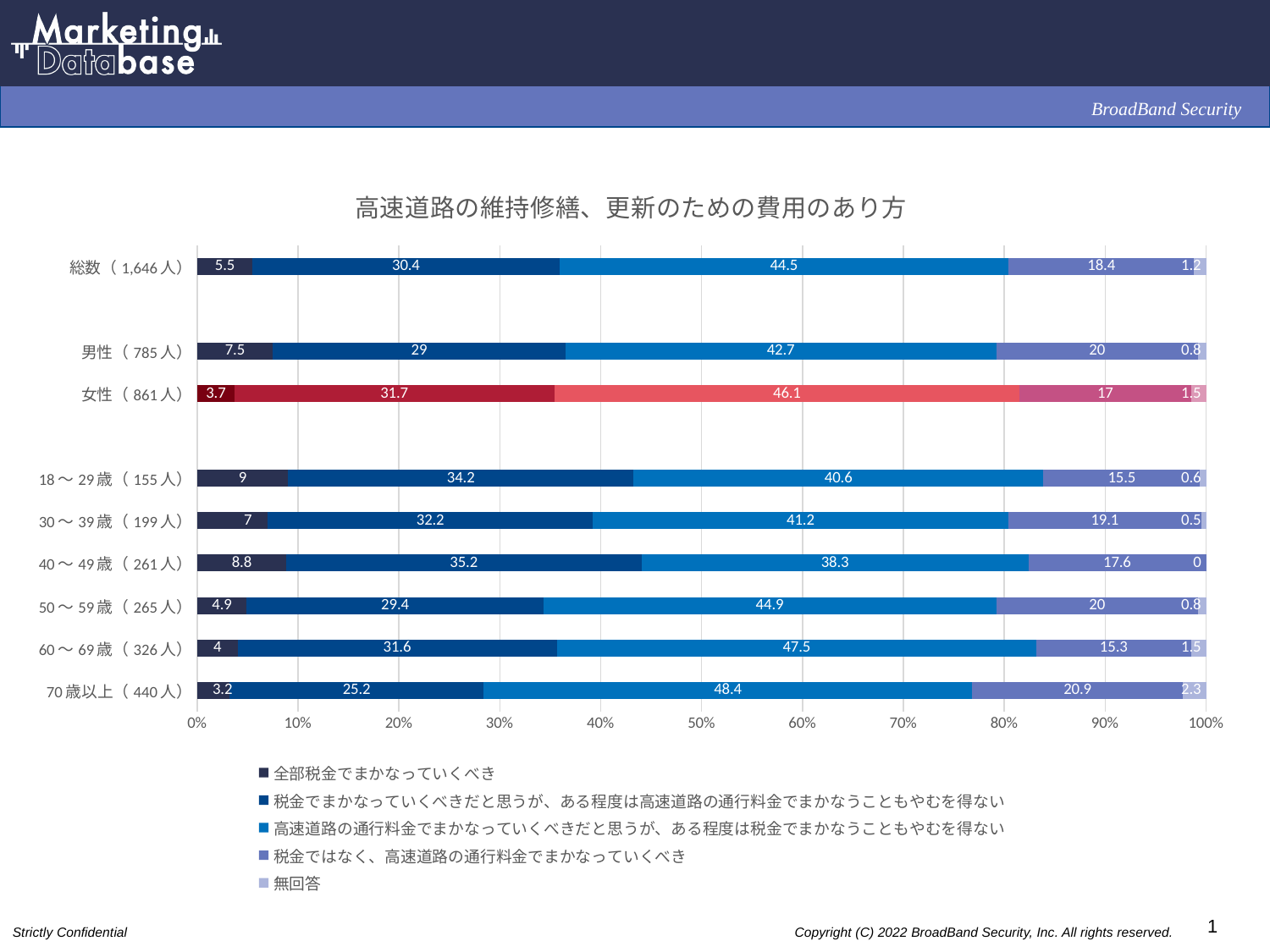

### Chart: 高速道路の維持修繕、更新のための費用のあり方

| Category | 全部税金でまかなっていくべき | 税金でまかなっていくべきだと思うが、ある程度は高速道路の通行料金でまかなうこともやむを得ない | 高速道路の通行料金でまかなっていくべきだと思うが、ある程度は税金でまかなうこともやむを得ない | 税金ではなく、高速道路の通行料金でまかなっていくべき | 無回答 |
|---|---|---|---|---|---|
| 総数（1,646人） | 5.5 | 30.4 | 44.5 | 18.4 | 1.2 |
|  | None | None | None | None | None |
| 男性（785人） | 7.5 | 29.0 | 42.7 | 20.0 | 0.8 |
| 女性（861人） | 3.7 | 31.7 | 46.1 | 17.0 | 1.5 |
|  | None | None | None | None | None |
| 18～29歳（155人） | 9.0 | 34.2 | 40.6 | 15.5 | 0.6 |
| 30～39歳（199人） | 7.0 | 32.2 | 41.2 | 19.1 | 0.5 |
| 40～49歳（261人） | 8.8 | 35.2 | 38.3 | 17.6 | 0.0 |
| 50～59歳（265人） | 4.9 | 29.4 | 44.9 | 20.0 | 0.8 |
| 60～69歳（326人） | 4.0 | 31.6 | 47.5 | 15.3 | 1.5 |
| 70歳以上（440人） | 3.2 | 25.2 | 48.4 | 20.9 | 2.3 |